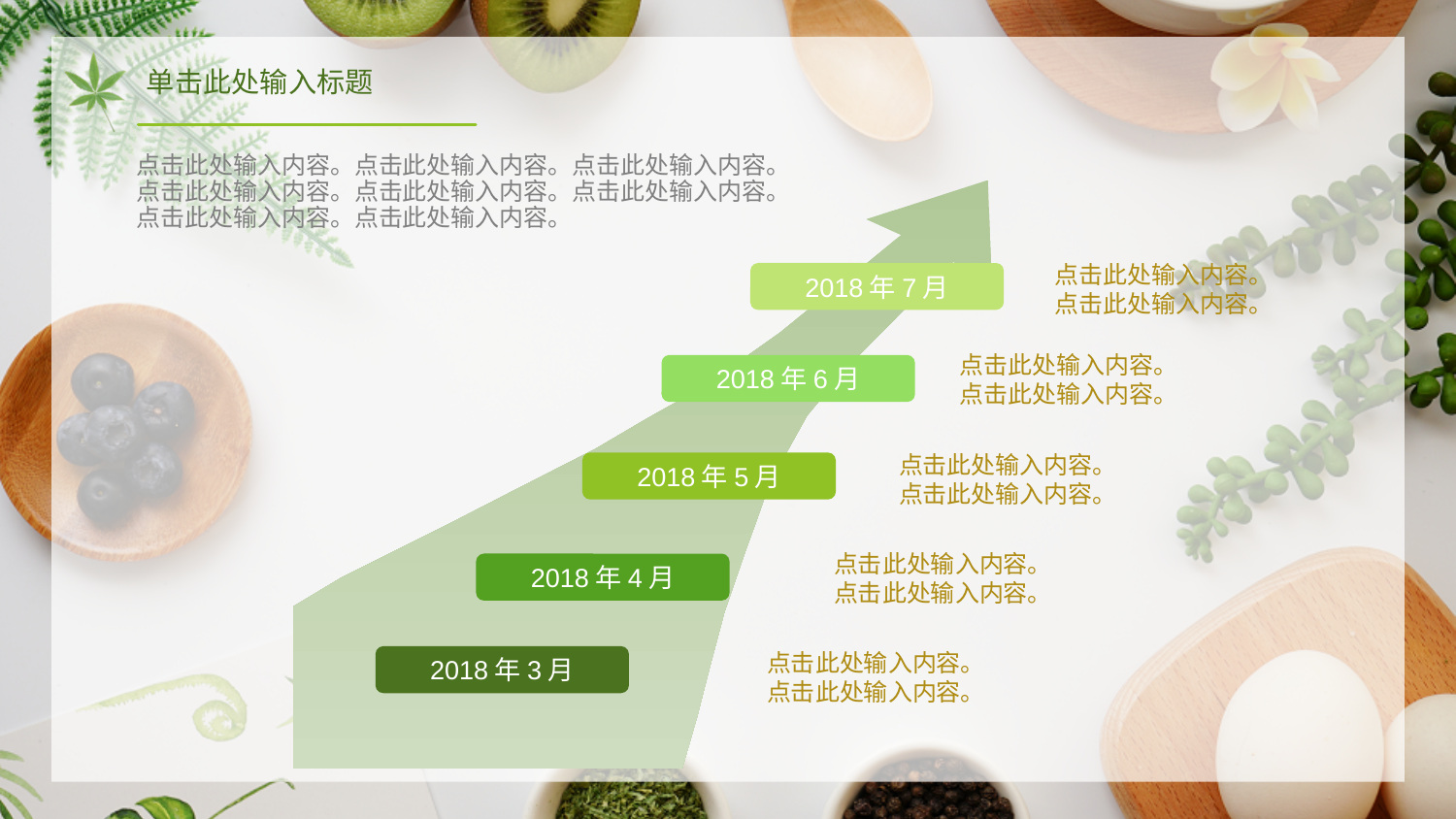

单击此处输入标题
点击此处输入内容。点击此处输入内容。点击此处输入内容。点击此处输入内容。点击此处输入内容。点击此处输入内容。点击此处输入内容。点击此处输入内容。

点击此处输入内容。点击此处输入内容。
2018年7月
点击此处输入内容。点击此处输入内容。
2018年6月
点击此处输入内容。点击此处输入内容。
2018年5月
点击此处输入内容。点击此处输入内容。
2018年4月
点击此处输入内容。点击此处输入内容。
2018年3月